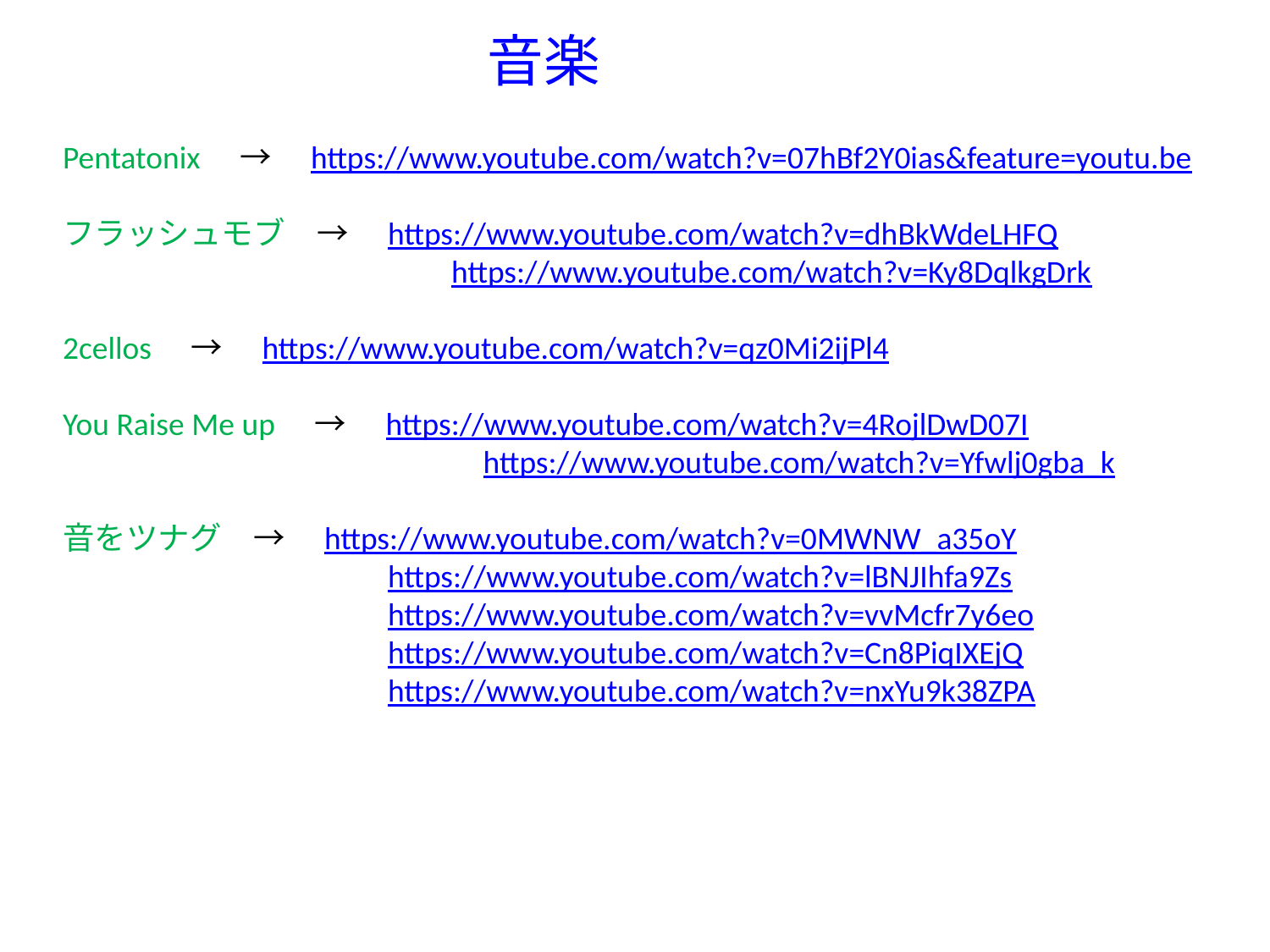

音楽
Pentatonix　→　https://www.youtube.com/watch?v=07hBf2Y0ias&feature=youtu.be

フラッシュモブ　→　https://www.youtube.com/watch?v=dhBkWdeLHFQ
　　　　　　　　　　　　https://www.youtube.com/watch?v=Ky8DqlkgDrk

2cellos　→　https://www.youtube.com/watch?v=qz0Mi2ijPl4

You Raise Me up　→　https://www.youtube.com/watch?v=4RojlDwD07I
　　　　　　　　　　　　　https://www.youtube.com/watch?v=Yfwlj0gba_k

音をツナグ　→　https://www.youtube.com/watch?v=0MWNW_a35oY
　　　　　　　　　　https://www.youtube.com/watch?v=lBNJIhfa9Zs
　　　　　　　　　　https://www.youtube.com/watch?v=vvMcfr7y6eo
　　　　　　　　　　https://www.youtube.com/watch?v=Cn8PiqIXEjQ
　　　　　　　　　　https://www.youtube.com/watch?v=nxYu9k38ZPA